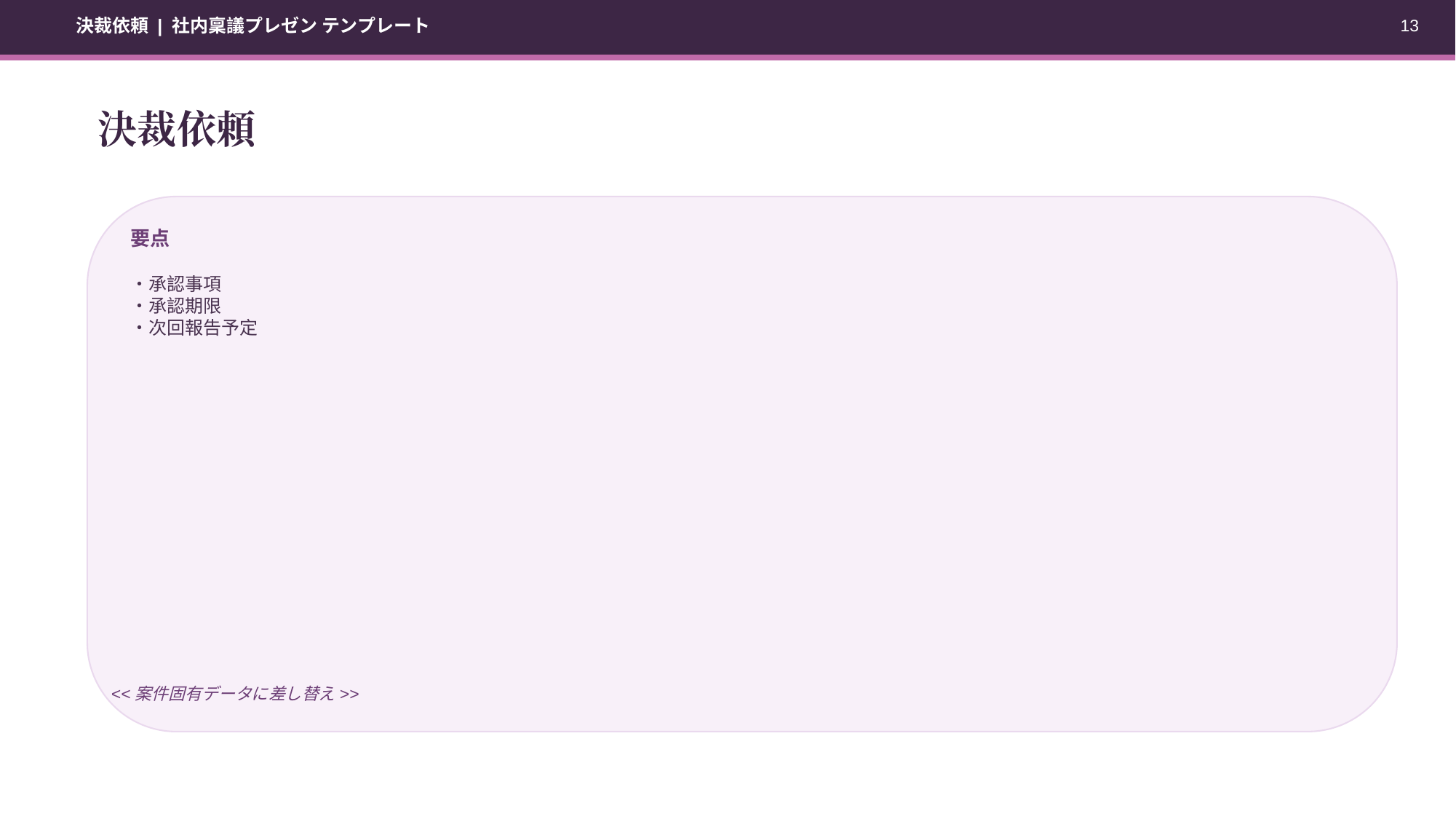

決裁依頼 | 社内稟議プレゼン テンプレート
13

決裁依頼

要点
・承認事項
・承認期限
・次回報告予定
<<案件固有データに差し替え>>